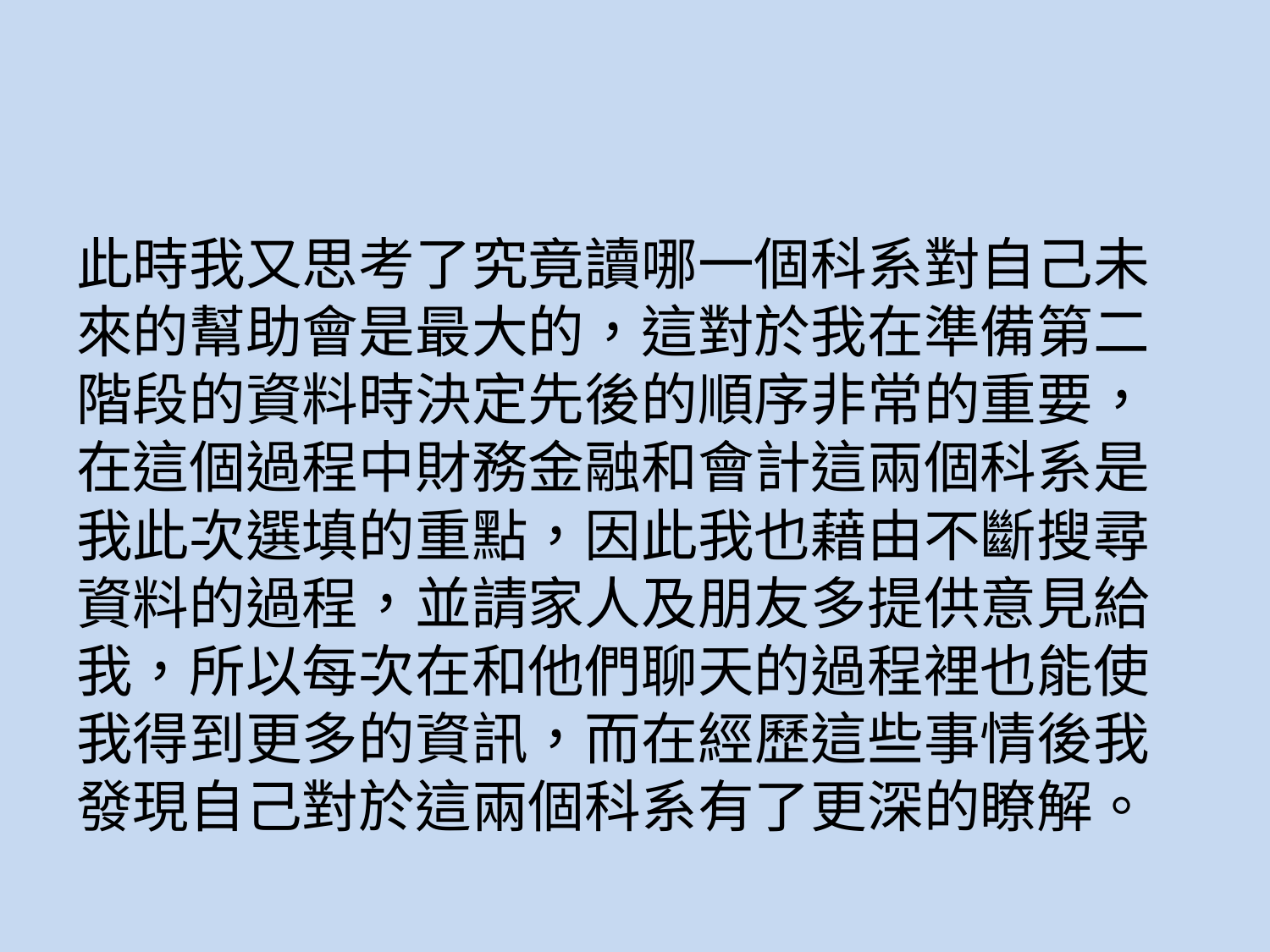

#
此時我又思考了究竟讀哪一個科系對自己未來的幫助會是最大的，這對於我在準備第二階段的資料時決定先後的順序非常的重要，在這個過程中財務金融和會計這兩個科系是我此次選填的重點，因此我也藉由不斷搜尋資料的過程，並請家人及朋友多提供意見給我，所以每次在和他們聊天的過程裡也能使我得到更多的資訊，而在經歷這些事情後我發現自己對於這兩個科系有了更深的瞭解。